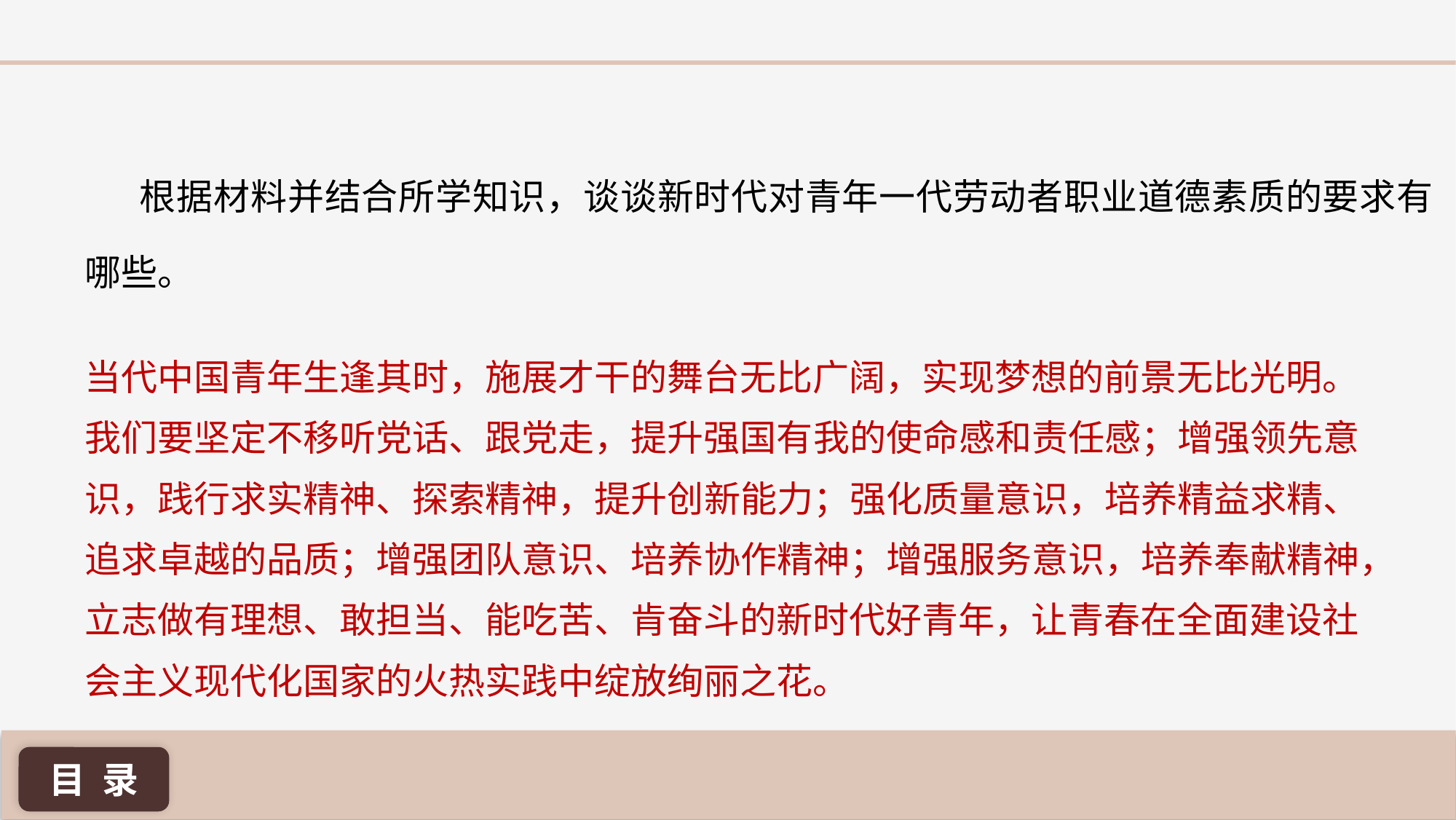

根据材料并结合所学知识，谈谈新时代对青年一代劳动者职业道德素质的要求有哪些。
当代中国青年生逢其时，施展才干的舞台无比广阔，实现梦想的前景无比光明。我们要坚定不移听党话、跟党走，提升强国有我的使命感和责任感；增强领先意识，践行求实精神、探索精神，提升创新能力；强化质量意识，培养精益求精、追求卓越的品质；增强团队意识、培养协作精神；增强服务意识，培养奉献精神，立志做有理想、敢担当、能吃苦、肯奋斗的新时代好青年，让青春在全面建设社会主义现代化国家的火热实践中绽放绚丽之花。